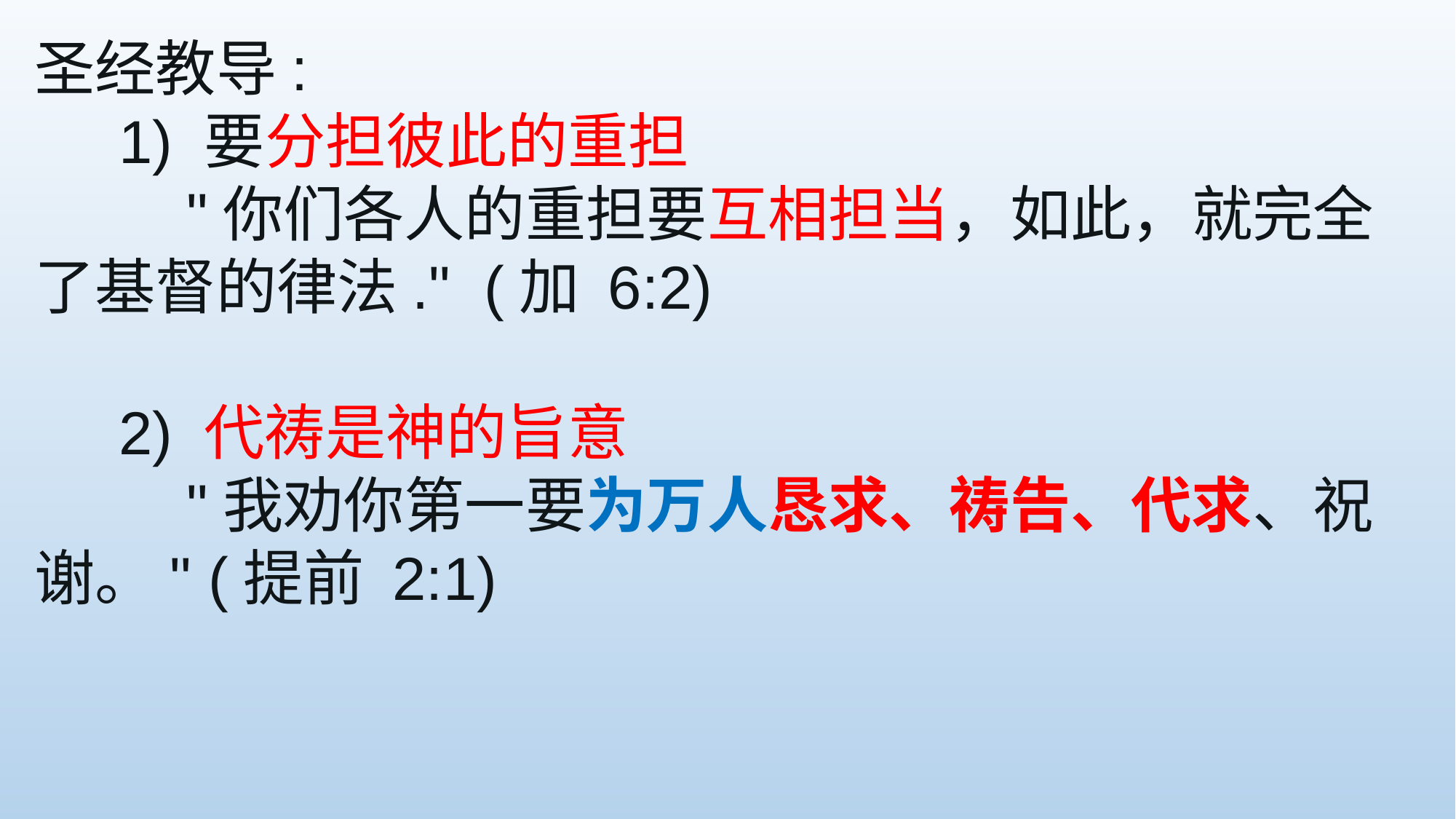

圣经教导:
     1) 要分担彼此的重担
         "你们各人的重担要互相担当，如此，就完全了基督的律法."  (加 6:2)

     2) 代祷是神的旨意
         "我劝你第一要为万人恳求、祷告、代求、祝谢。" (提前 2:1)